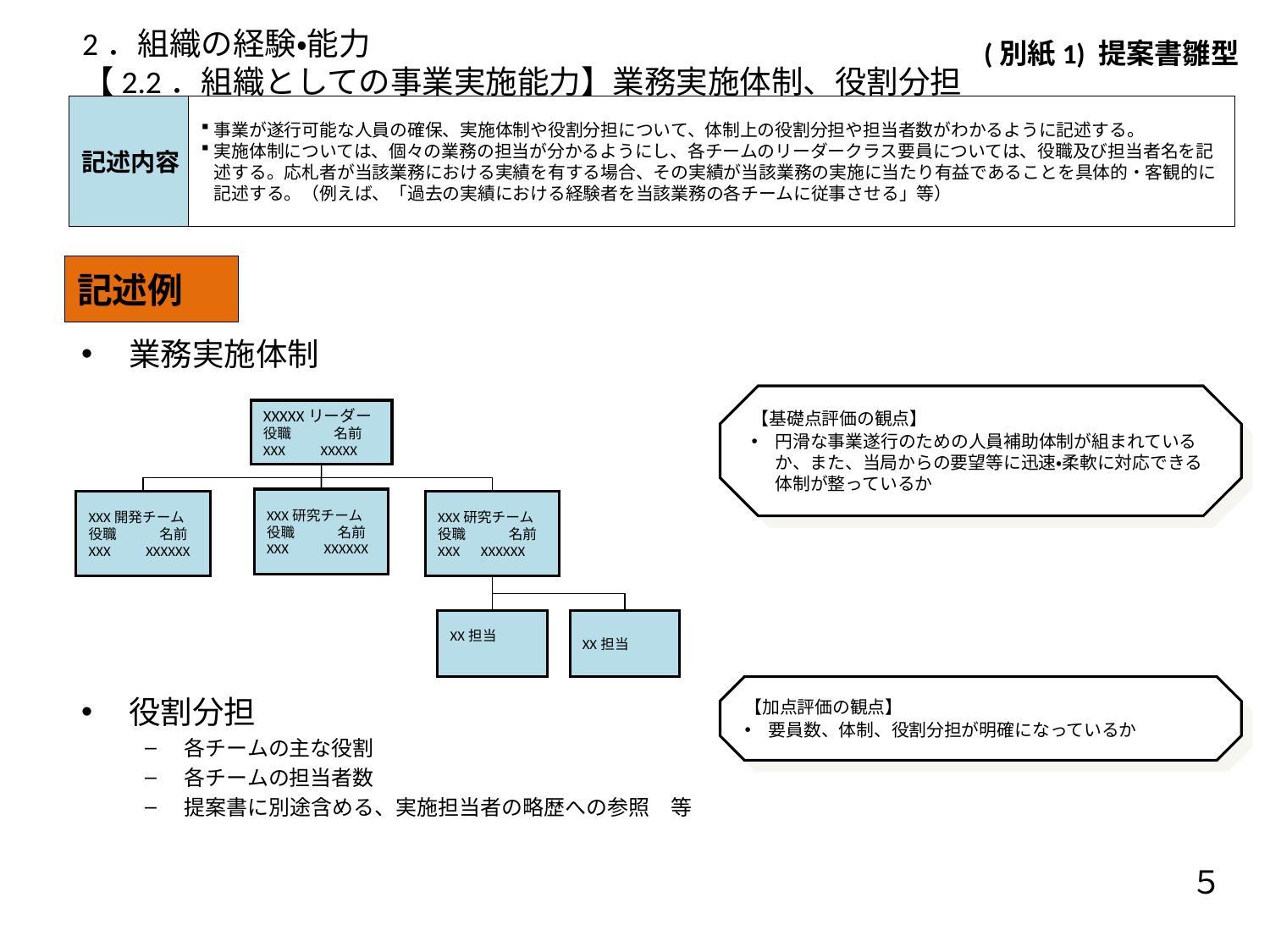

2．組織の経験・能力
【2.2．組織としての事業実施能力】業務実施体制、役割分担
 (別紙1) 提案書雛型
記述内容
事業が遂行可能な人員の確保、実施体制や役割分担について、体制上の役割分担や担当者数がわかるように記述する。
実施体制については、個々の業務の担当が分かるようにし、各チームのリーダークラス要員については、役職及び担当者名を記述する。応札者が当該業務における実績を有する場合、その実績が当該業務の実施に当たり有益であることを具体的・客観的に記述する。（例えば、「過去の実績における経験者を当該業務の各チームに従事させる」等）
記述例

業務実施体制

役割分担
各チームの主な役割
各チームの担当者数
提案書に別途含める、実施担当者の略歴への参照　等

【基礎点評価の観点】
円滑な事業遂行のための人員補助体制が組まれているか、また、当局からの要望等に迅速・柔軟に対応できる体制が整っているか
XXXXXリーダー
役職　　　名前
XXX　　XXXXX
XXX研究チーム
役職　　　名前
XXX　　XXXXXX
XXX開発チーム
役職　　　名前
XXX　　XXXXXX
XXX研究チーム
役職　　　名前
XXX　XXXXXX
XX担当

XX担当
【加点評価の観点】
要員数、体制、役割分担が明確になっているか
５